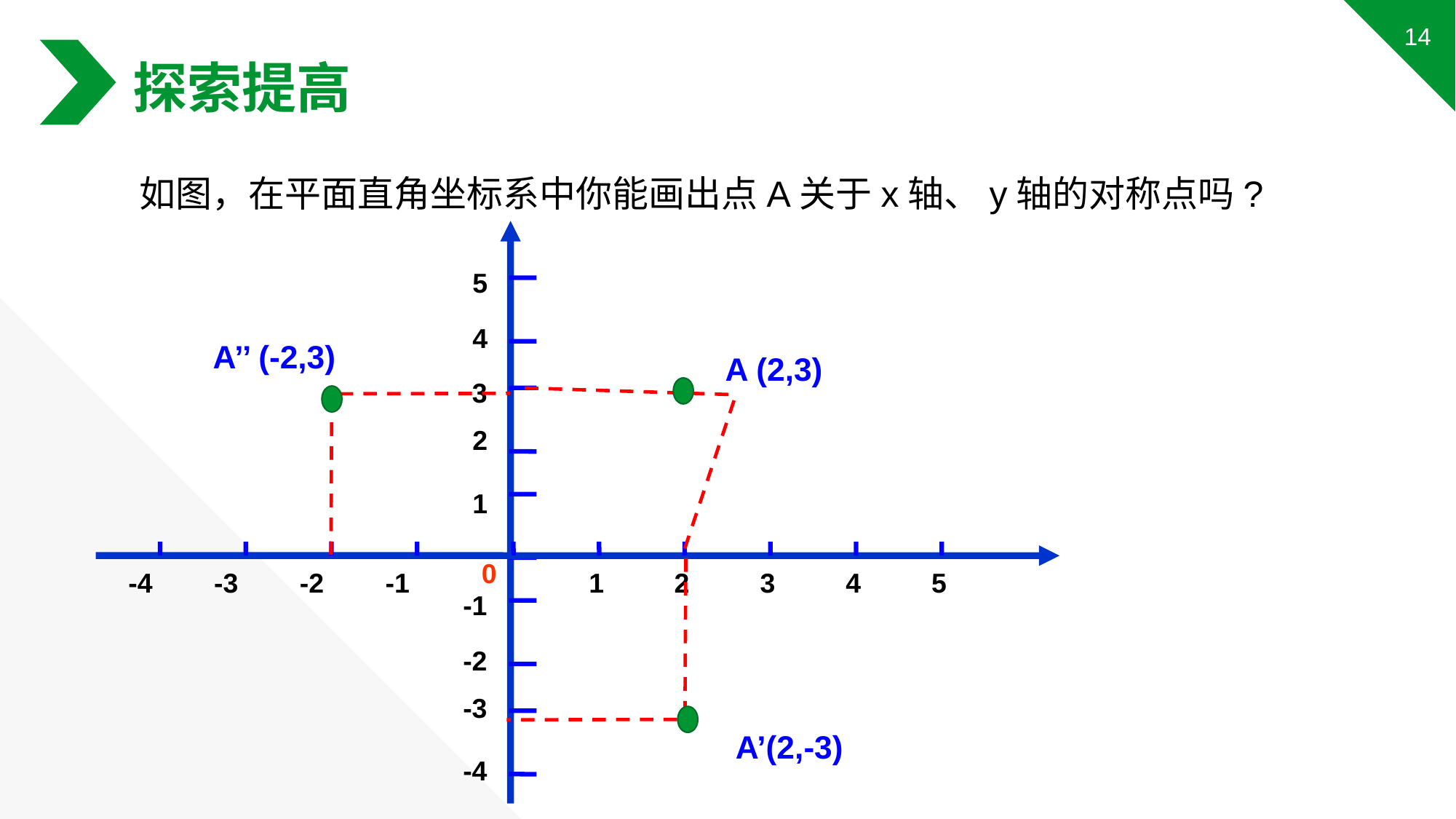

探索提高
   如图，在平面直角坐标系中你能画出点A关于x轴、y轴的对称点吗?

5

4
3

2
1

-1

-2
-3

-4

-4
-3
-2
-1
1
2
3
4
5
0
A’’ (-2,3)
A (2,3)

A’(2,-3)